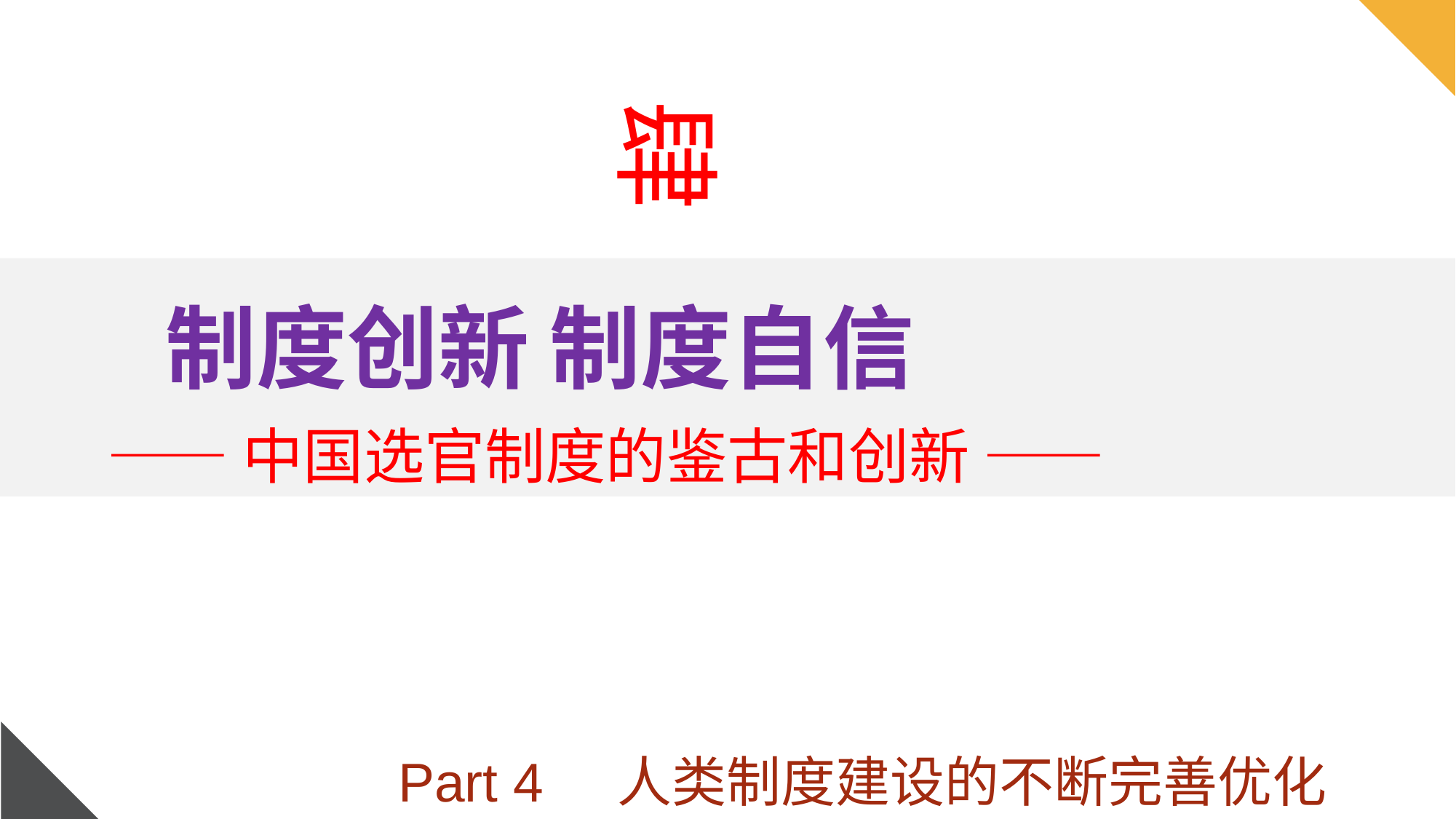

肆
               制度创新 制度自信
          ——中国选官制度的鉴古和创新 ——

Part 4    人类制度建设的不断完善优化